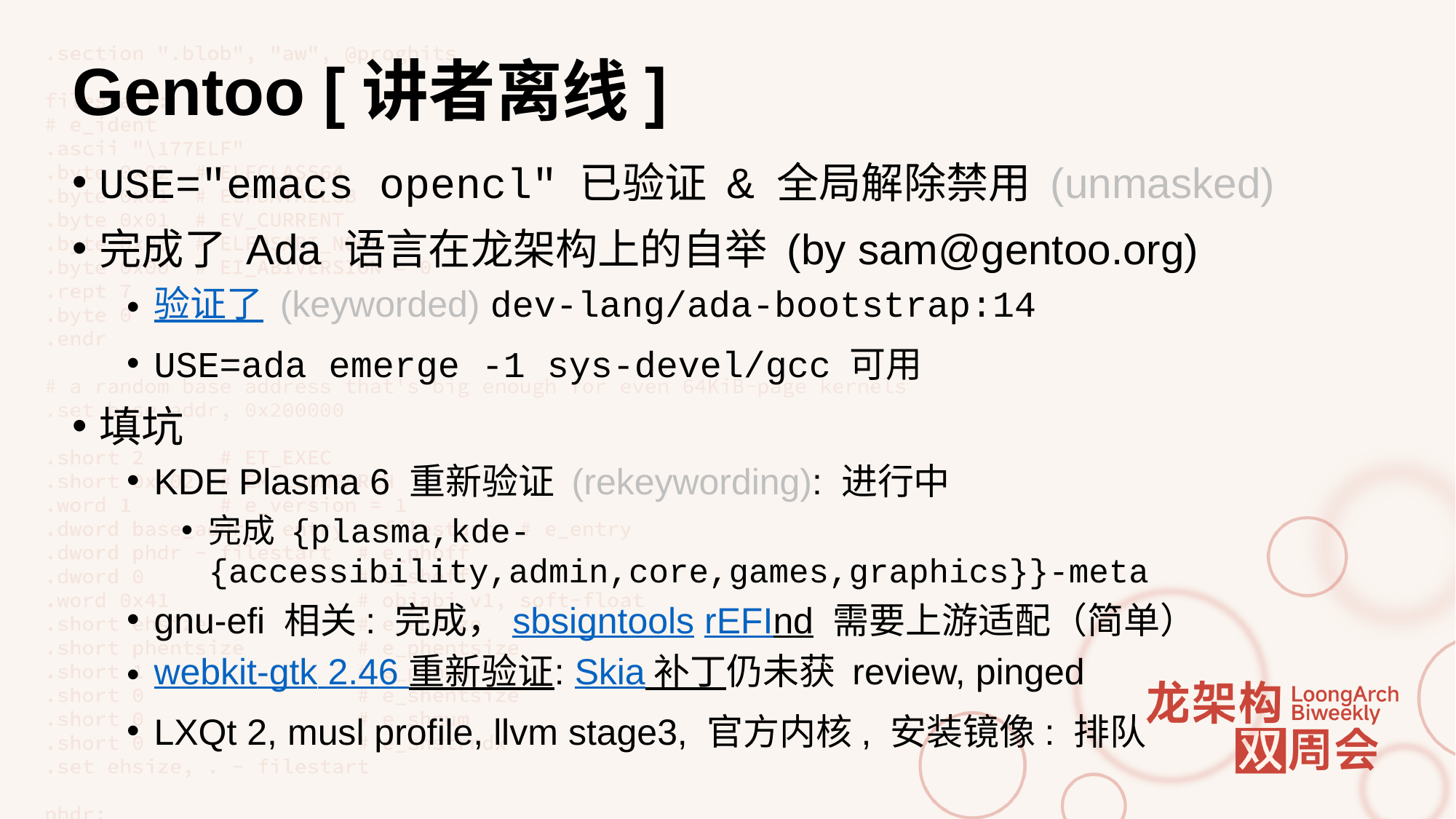

# Gentoo [讲者离线]
USE="emacs opencl" 已验证 & 全局解除禁用 (unmasked)
完成了 Ada 语言在龙架构上的自举 (by sam@gentoo.org)
验证了 (keyworded) dev-lang/ada-bootstrap:14
USE=ada emerge -1 sys-devel/gcc 可用
填坑
KDE Plasma 6 重新验证 (rekeywording): 进行中
完成 {plasma,kde-{accessibility,admin,core,games,graphics}}-meta
gnu-efi 相关: 完成，sbsigntools rEFInd 需要上游适配（简单）
webkit-gtk 2.46 重新验证: Skia 补丁仍未获 review, pinged
LXQt 2, musl profile, llvm stage3, 官方内核, 安装镜像: 排队